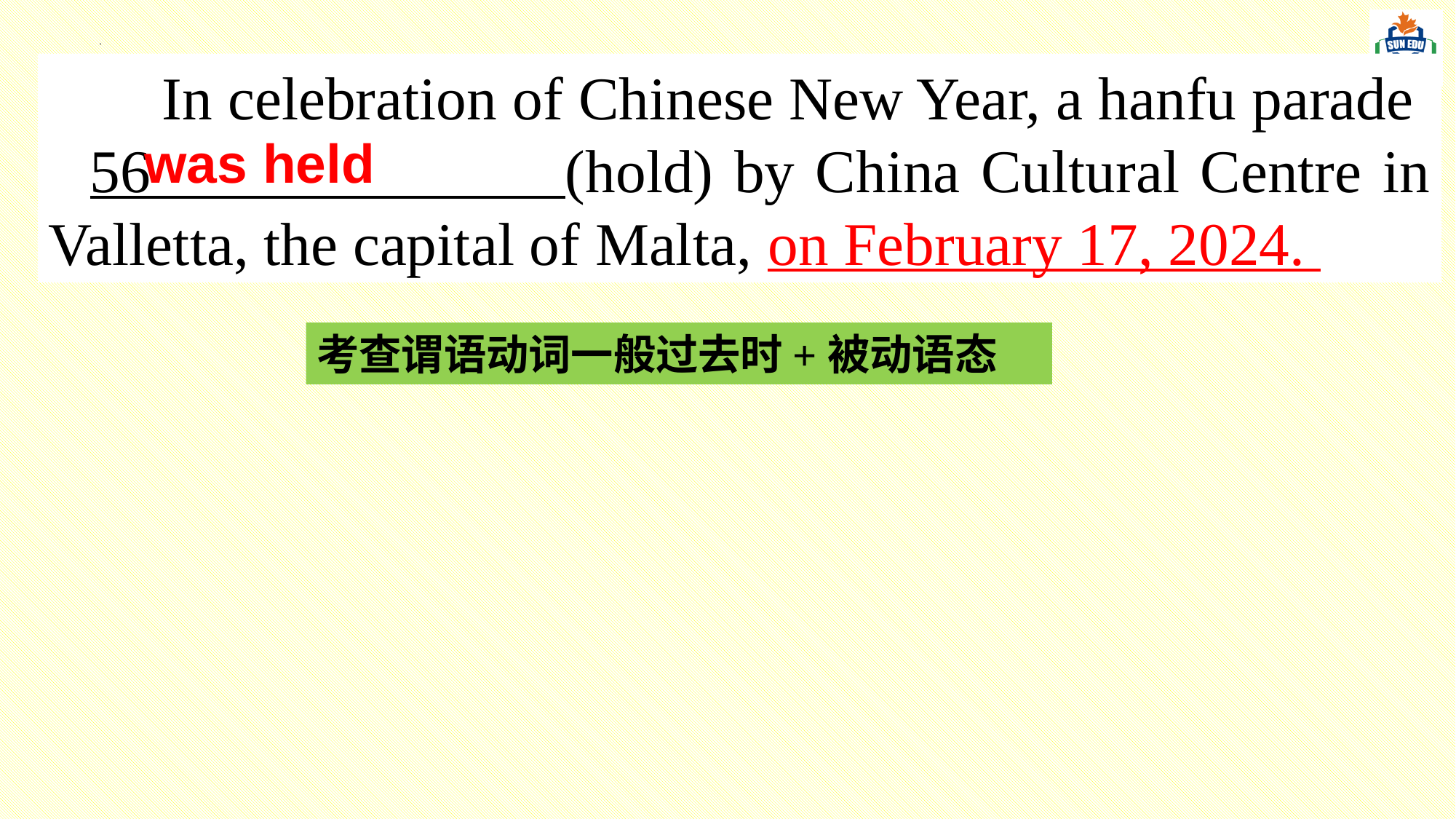

In celebration of Chinese New Year, a hanfu parade    56                    (hold) by China Cultural Centre in Valletta, the capital of Malta, on February 17, 2024.
was held
考查谓语动词一般过去时+被动语态